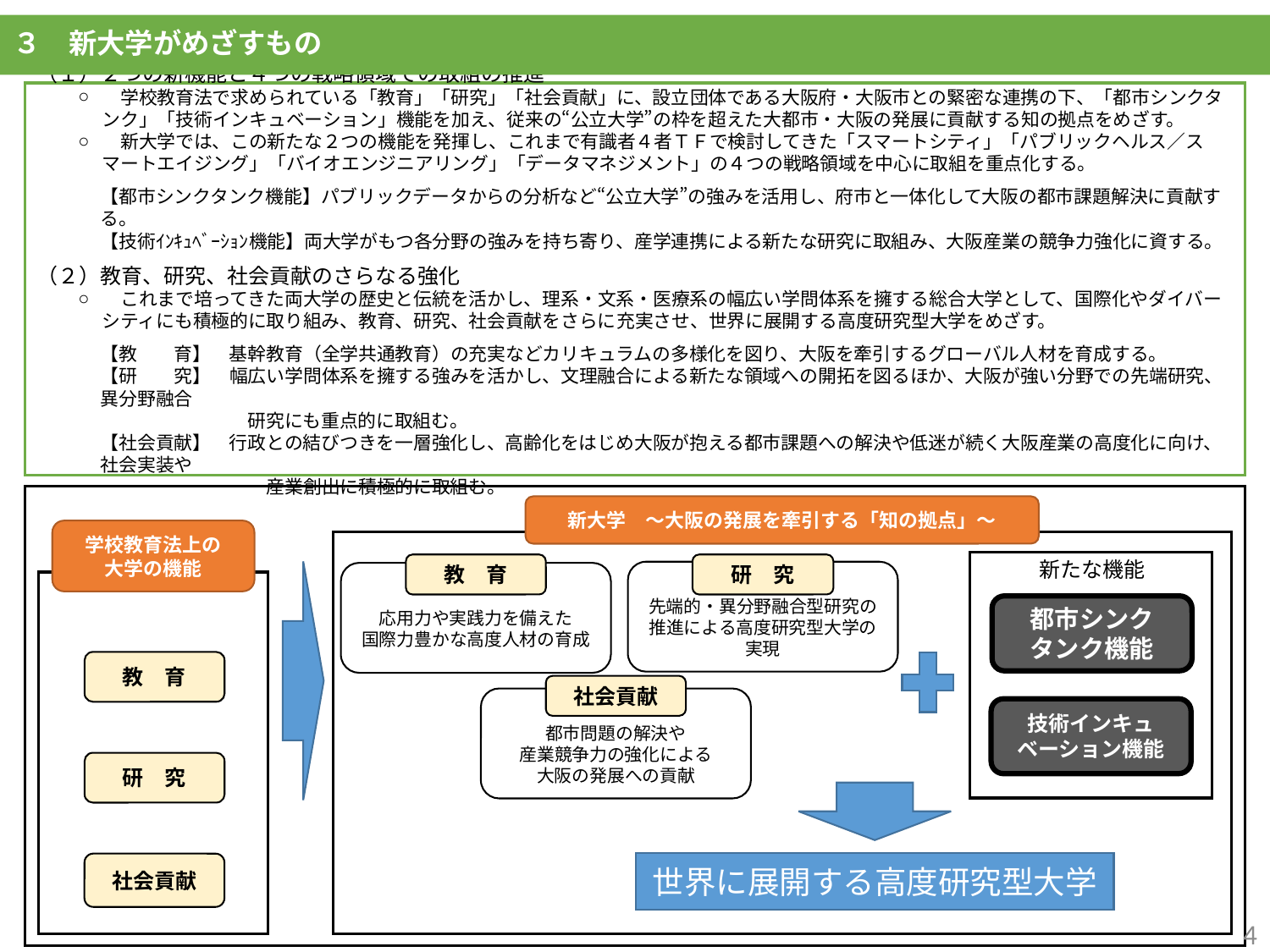

３　新大学がめざすもの
（１）２つの新機能と４つの戦略領域での取組の推進
　学校教育法で求められている「教育」「研究」「社会貢献」に、設立団体である大阪府・大阪市との緊密な連携の下、「都市シンクタンク」「技術インキュベーション」機能を加え、従来の“公立大学”の枠を超えた大都市・大阪の発展に貢献する知の拠点をめざす。
　新大学では、この新たな２つの機能を発揮し、これまで有識者４者ＴＦで検討してきた「スマートシティ」「パブリックヘルス／スマートエイジング」「バイオエンジニアリング」「データマネジメント」の４つの戦略領域を中心に取組を重点化する。
【都市シンクタンク機能】パブリックデータからの分析など“公立大学”の強みを活用し、府市と一体化して大阪の都市課題解決に貢献する。
【技術ｲﾝｷｭﾍﾞｰｼｮﾝ機能】両大学がもつ各分野の強みを持ち寄り、産学連携による新たな研究に取組み、大阪産業の競争力強化に資する。
（２）教育、研究、社会貢献のさらなる強化
　これまで培ってきた両大学の歴史と伝統を活かし、理系・文系・医療系の幅広い学問体系を擁する総合大学として、国際化やダイバーシティにも積極的に取り組み、教育、研究、社会貢献をさらに充実させ、世界に展開する高度研究型大学をめざす。
【教　　育】　基幹教育（全学共通教育）の充実などカリキュラムの多様化を図り、大阪を牽引するグローバル人材を育成する。
【研　　究】　幅広い学問体系を擁する強みを活かし、文理融合による新たな領域への開拓を図るほか、大阪が強い分野での先端研究、異分野融合
　　　　　　　　研究にも重点的に取組む。
【社会貢献】　行政との結びつきを一層強化し、高齢化をはじめ大阪が抱える都市課題への解決や低迷が続く大阪産業の高度化に向け、社会実装や
　　　　　　　　　産業創出に積極的に取組む。

新大学　～大阪の発展を牽引する「知の拠点」～
学校教育法上の
大学の機能

新たな機能

教　育
研　究

先端的・異分野融合型研究の
推進による高度研究型大学の
実現

応用力や実践力を備えた
国際力豊かな高度人材の育成

都市シンク
タンク機能

教　育
社会貢献

都市問題の解決や
産業競争力の強化による
大阪の発展への貢献

技術インキュ
ベーション機能

研　究
世界に展開する高度研究型大学
社会貢献
4